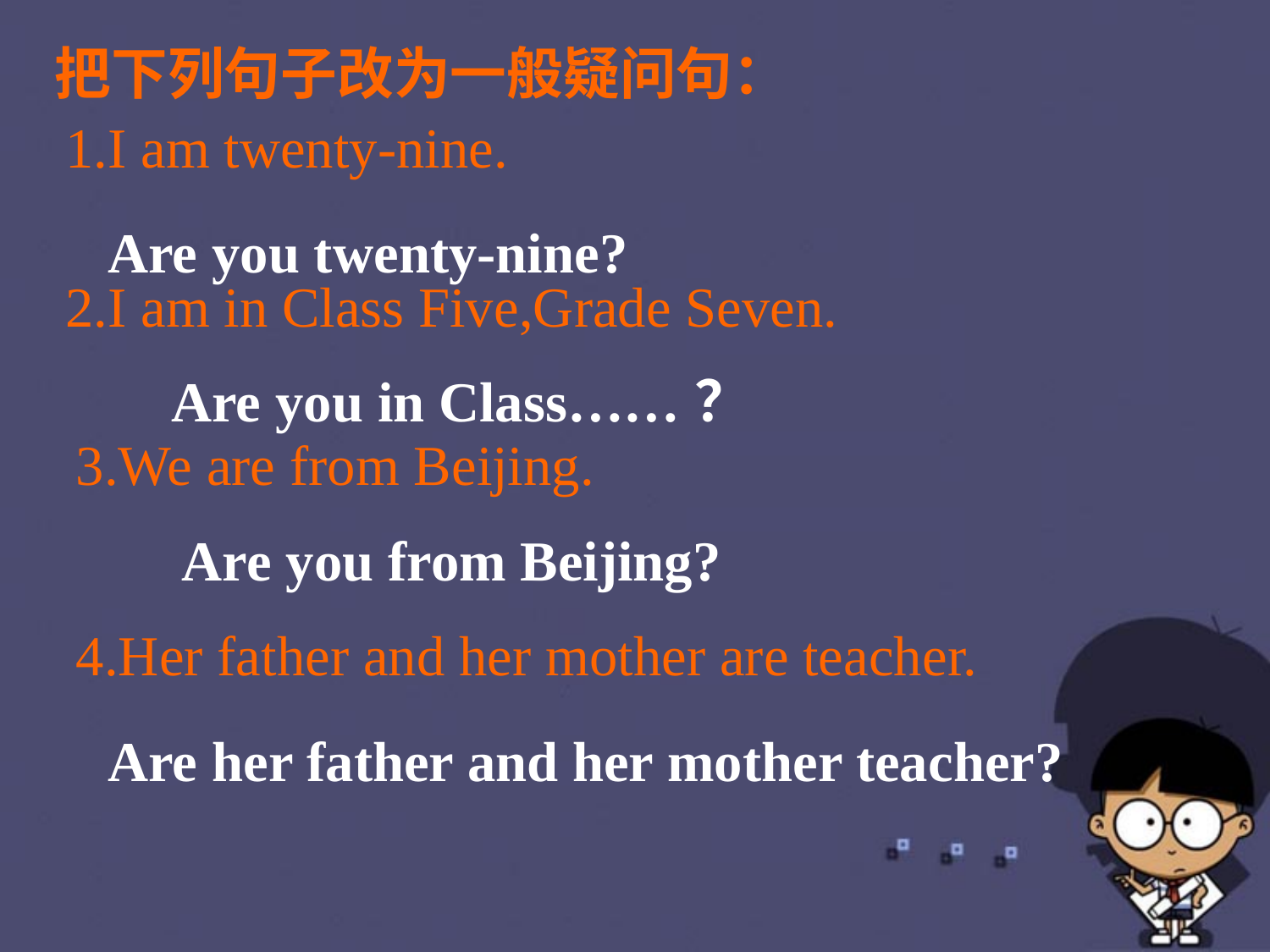

把下列句子改为一般疑问句：
1.I am twenty-nine.
2.I am in Class Five,Grade Seven.
3.We are from Beijing.
4.Her father and her mother are teacher.
Are you twenty-nine?
Are you in Class……？
Are you from Beijing?
Are her father and her mother teacher?